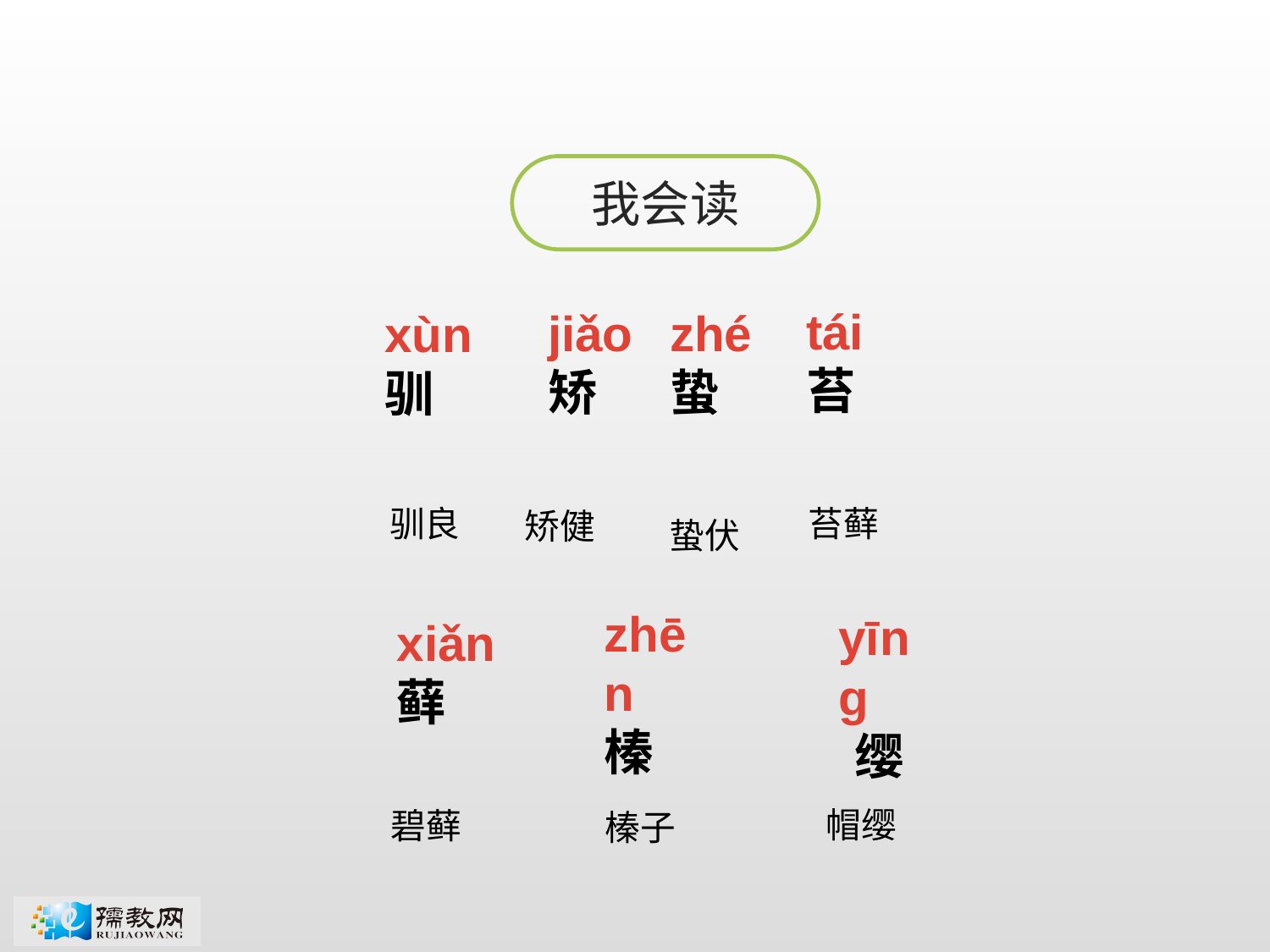

我会读
tái
苔
xùn
驯

jiǎo
矫
zhé
蛰
驯良
苔藓
矫健
蛰伏
zhēn
榛
yīng
 缨
xiǎn
藓
帽缨
碧藓
榛子